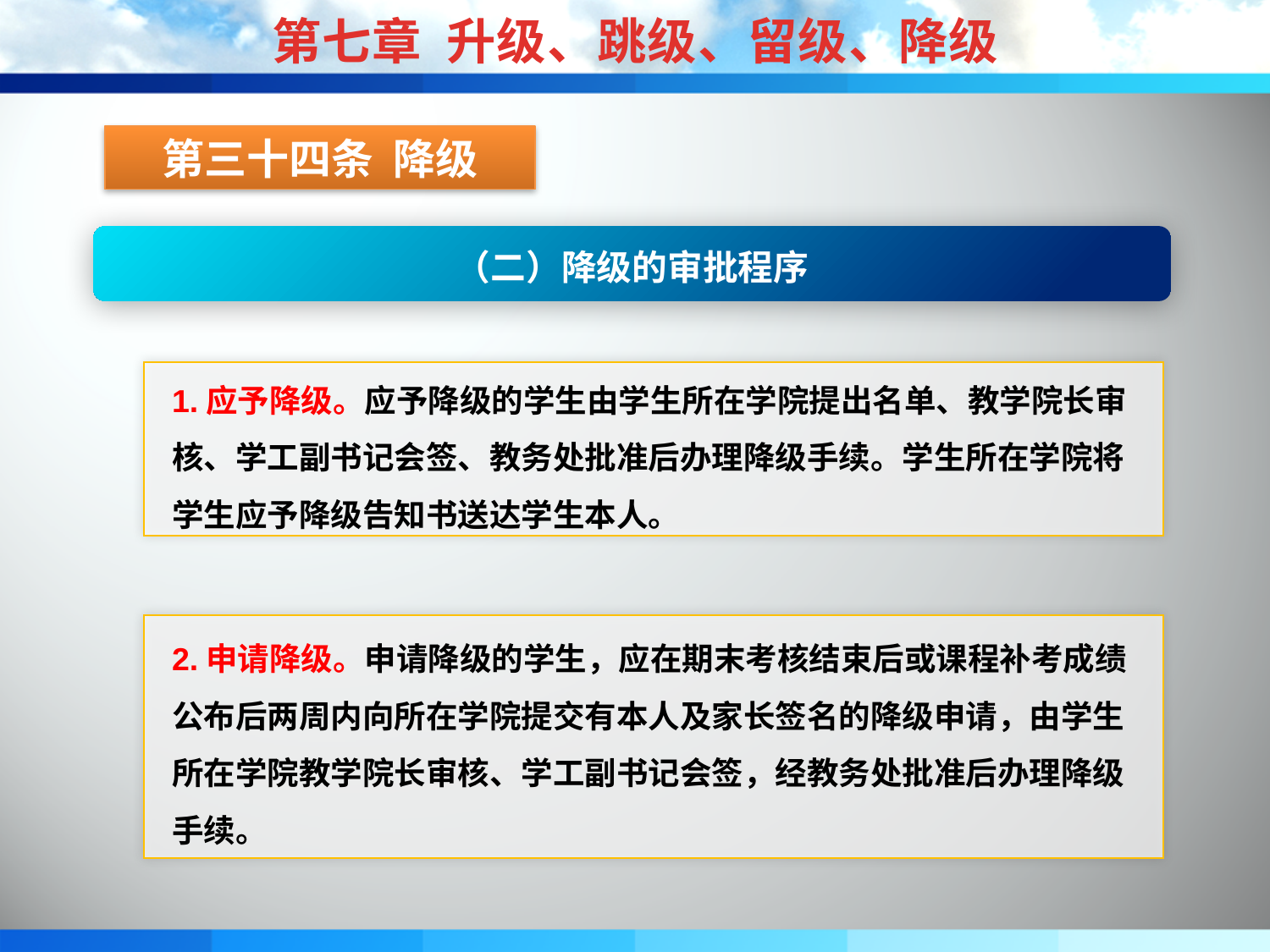

第七章  升级、跳级、留级、降级
第三十四条  降级

（二）降级的审批程序
1.应予降级。应予降级的学生由学生所在学院提出名单、教学院长审核、学工副书记会签、教务处批准后办理降级手续。学生所在学院将学生应予降级告知书送达学生本人。

2.申请降级。申请降级的学生，应在期末考核结束后或课程补考成绩公布后两周内向所在学院提交有本人及家长签名的降级申请，由学生所在学院教学院长审核、学工副书记会签，经教务处批准后办理降级手续。